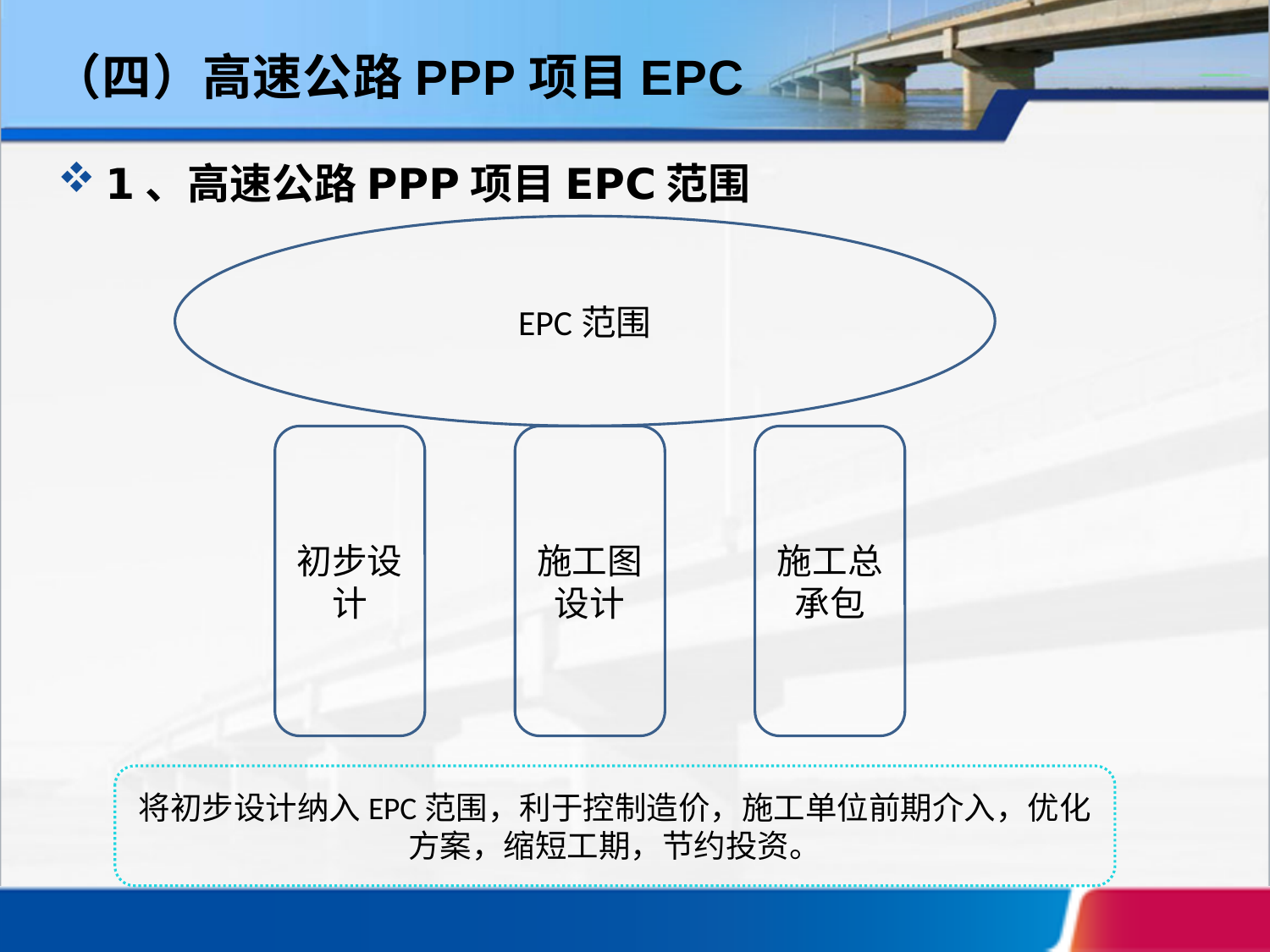

（四）高速公路PPP项目EPC
1、高速公路PPP项目EPC范围
EPC范围
初步设计
施工图设计
施工总承包
将初步设计纳入EPC范围，利于控制造价，施工单位前期介入，优化方案，缩短工期，节约投资。